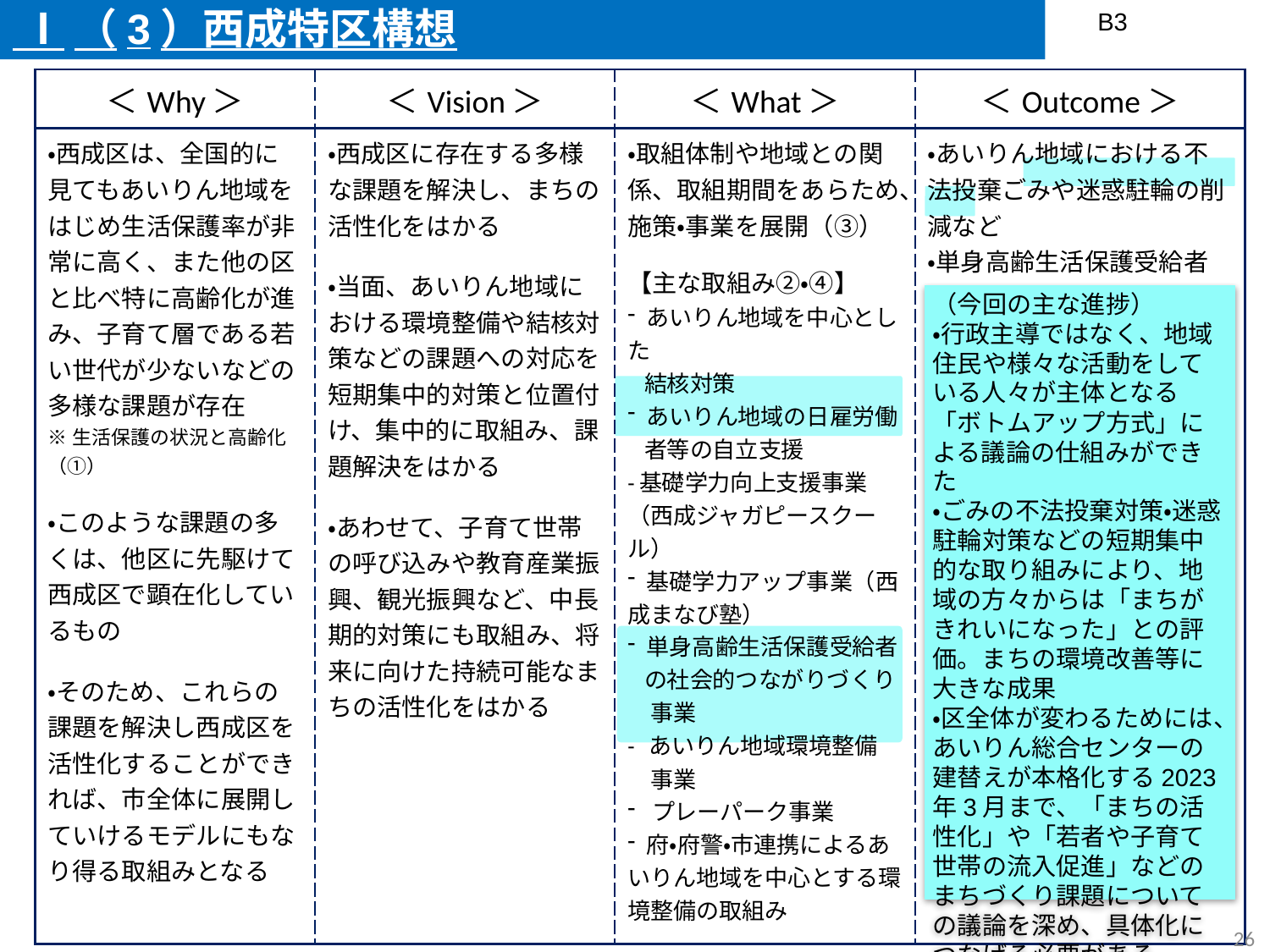

B3
 Ⅰ（3）西成特区構想
| ＜Why＞ | ＜Vision＞ | ＜What＞ | ＜Outcome＞ |
| --- | --- | --- | --- |
| ・西成区は、全国的に見てもあいりん地域をはじめ生活保護率が非常に高く、また他の区と比べ特に高齢化が進み、子育て層である若い世代が少ないなどの多様な課題が存在 ※生活保護の状況と高齢化（①） ・このような課題の多くは、他区に先駆けて西成区で顕在化しているもの ・そのため、これらの課題を解決し西成区を活性化することができれば、市全体に展開していけるモデルにもなり得る取組みとなる | ・西成区に存在する多様な課題を解決し、まちの活性化をはかる ・当面、あいりん地域における環境整備や結核対策などの課題への対応を短期集中的対策と位置付け、集中的に取組み、課題解決をはかる ・あわせて、子育て世帯の呼び込みや教育産業振興、観光振興など、中長期的対策にも取組み、将来に向けた持続可能なまちの活性化をはかる | ・取組体制や地域との関係、取組期間をあらため、施策・事業を展開（③） 【主な取組み②・④】 あいりん地域を中心とした 結核対策 あいりん地域の日雇労働 者等の自立支援 -基礎学力向上支援事業（西成ジャガピースクール） 基礎学力アップ事業（西成まなび塾） 単身高齢生活保護受給者 の社会的つながりづくり 　事業 - あいりん地域環境整備 　事業 プレーパーク事業 府・府警・市連携によるあいりん地域を中心とする環境整備の取組み | ・あいりん地域における不法投棄ごみや迷惑駐輪の削減など ・単身高齢生活保護受給者の社会活動への参加増 |

（今回の主な進捗）
・行政主導ではなく、地域住民や様々な活動をしている人々が主体となる「ボトムアップ方式」による議論の仕組みができた
・ごみの不法投棄対策・迷惑駐輪対策などの短期集中的な取り組みにより、地域の方々からは「まちがきれいになった」との評価。まちの環境改善等に大きな成果
・区全体が変わるためには、あいりん総合センターの建替えが本格化する2023年3月まで、「まちの活性化」や「若者や子育て世帯の流入促進」などのまちづくり課題についての議論を深め、具体化につなげる必要がある

26